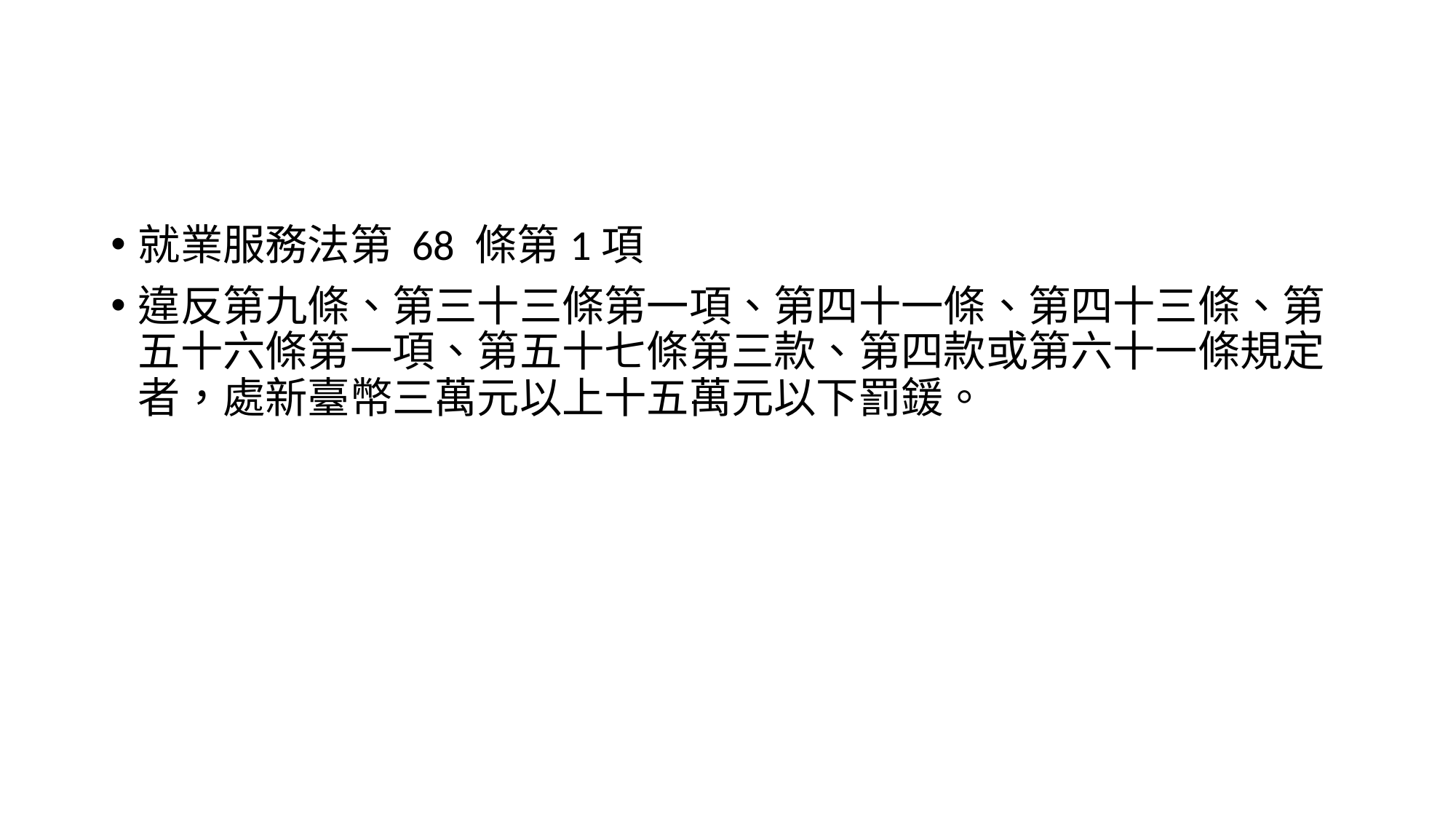

#
就業服務法第 68 條第1項
違反第九條、第三十三條第一項、第四十一條、第四十三條、第五十六條第一項、第五十七條第三款、第四款或第六十一條規定者，處新臺幣三萬元以上十五萬元以下罰鍰。